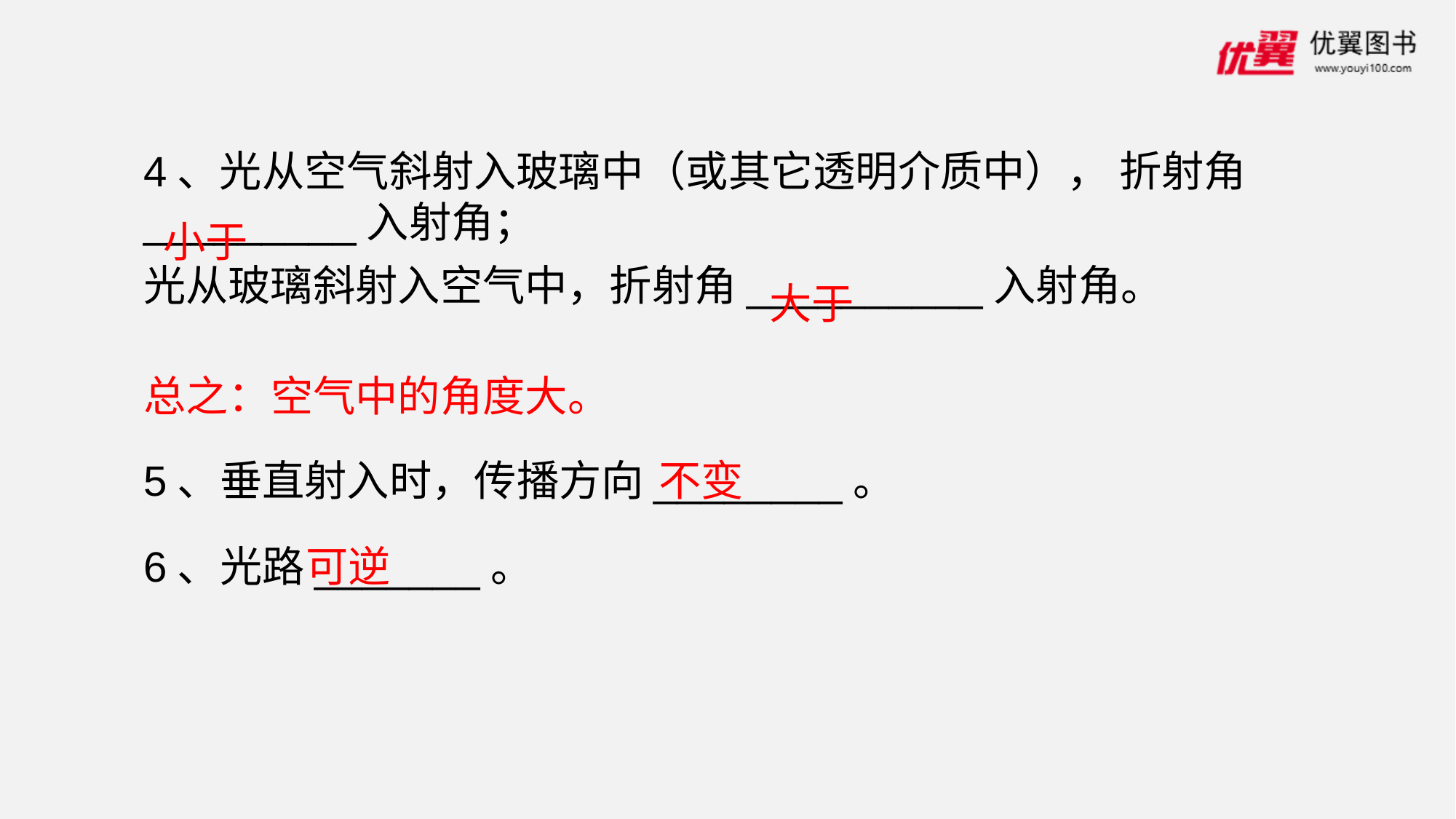

4、光从空气斜射入玻璃中（或其它透明介质中）， 折射角_________入射角；
光从玻璃斜射入空气中，折射角__________入射角。
小于
大于
总之：空气中的角度大。
5、垂直射入时，传播方向________。
不变
6、光路_______。
可逆